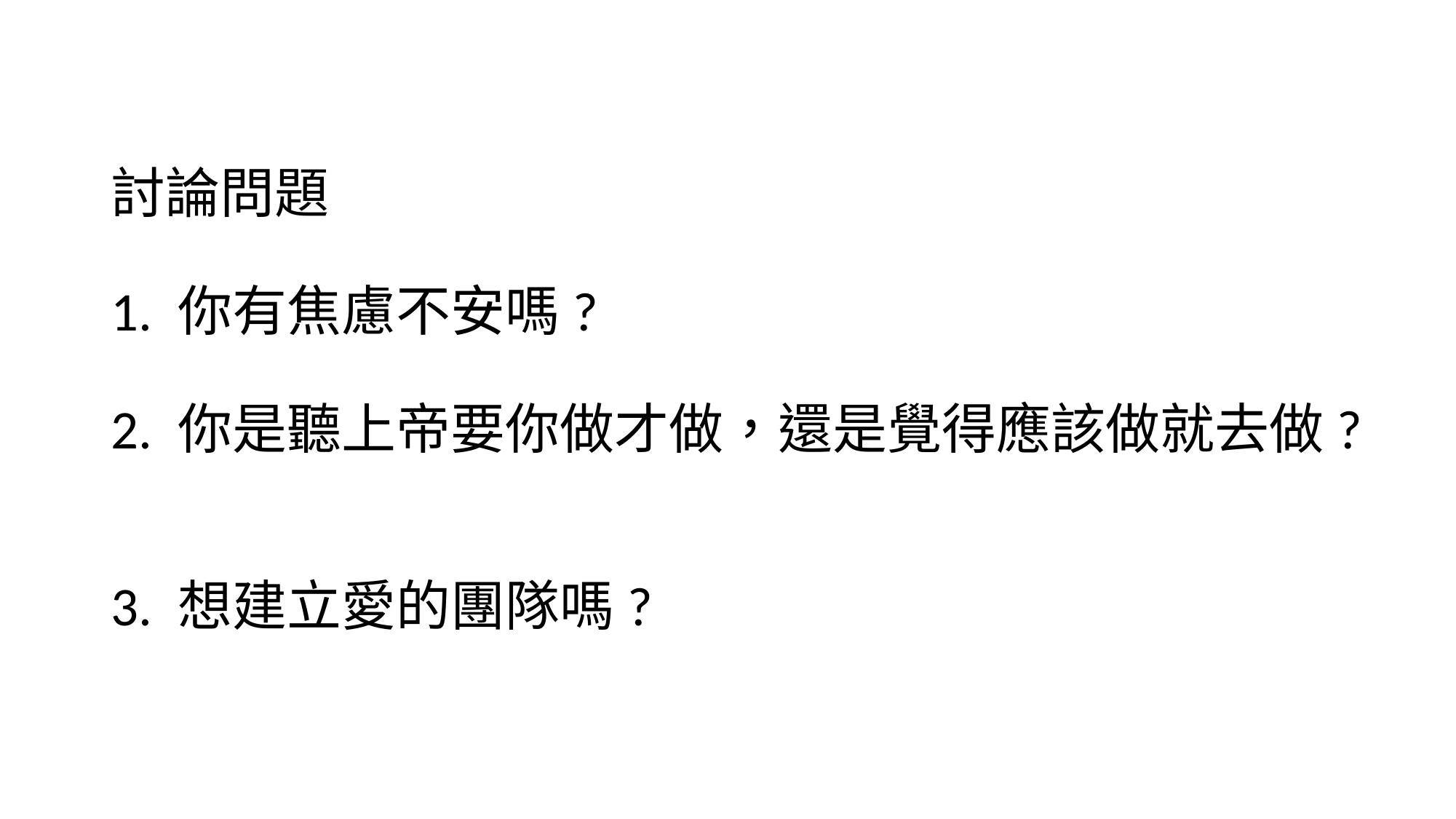

# 討論問題 1. 你有焦慮不安嗎? 2. 你是聽上帝要你做才做，還是覺得應該做就去做? 3. 想建立愛的團隊嗎?